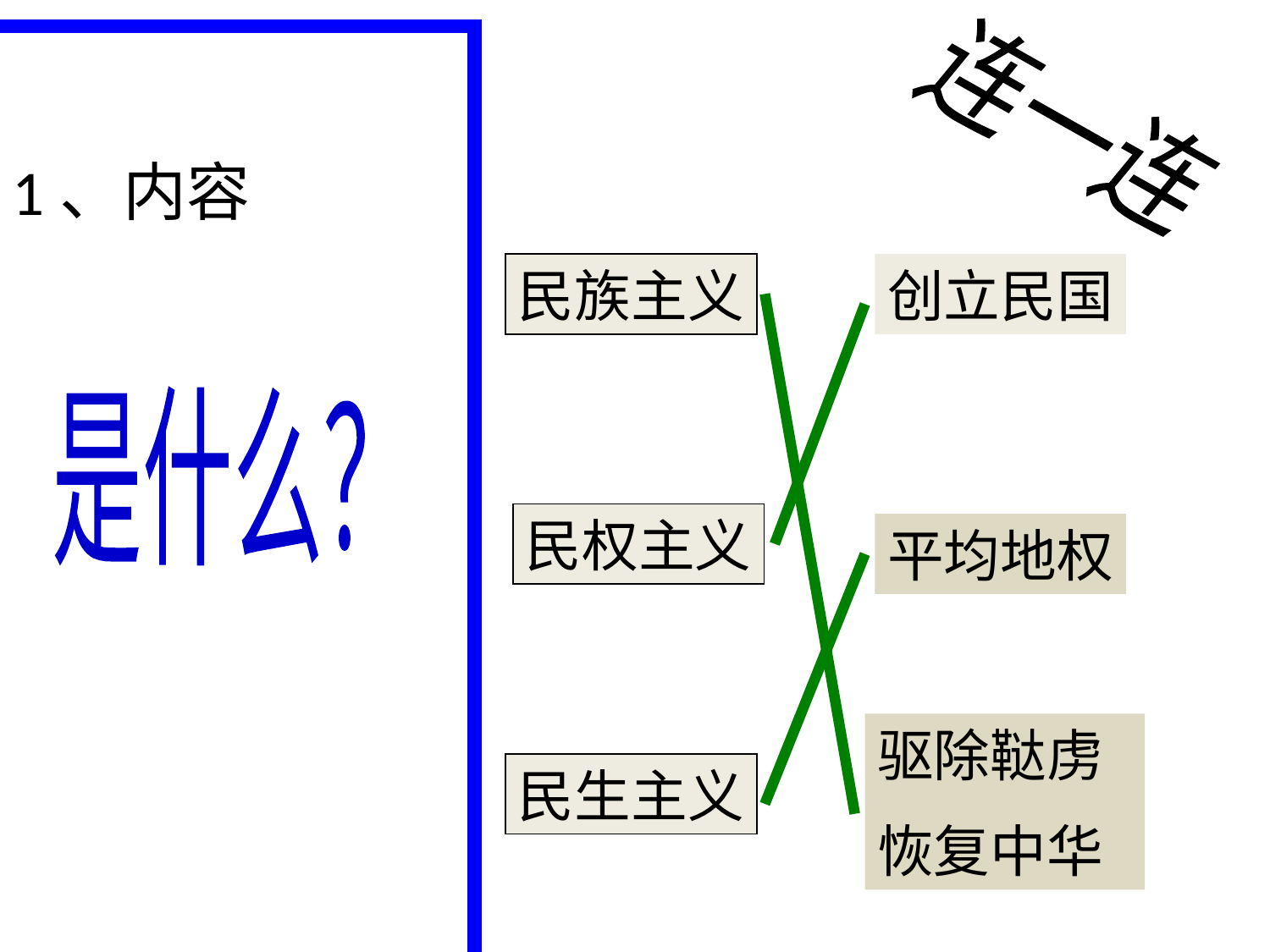

连一连
1、内容
民族主义
创立民国

是什么？
民权主义
平均地权
驱除鞑虏
恢复中华
民生主义